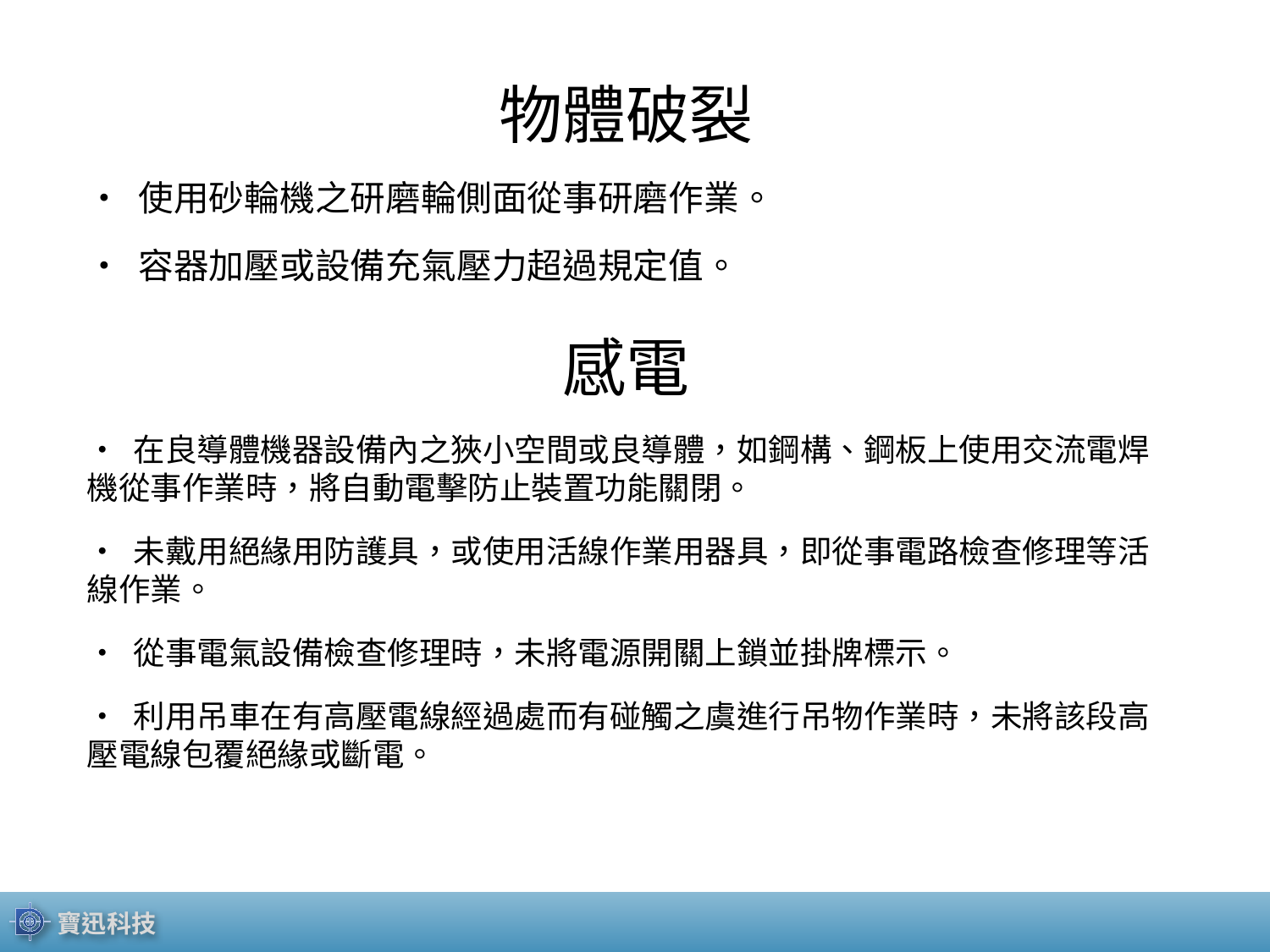

物體破裂

• 使用砂輪機之研磨輪側面從事研磨作業。

• 容器加壓或設備充氣壓力超過規定值。

感電

• 在良導體機器設備內之狹小空間或良導體，如鋼構、鋼板上使用交流電焊機從事作業時，將自動電擊防止裝置功能關閉。

• 未戴用絕緣用防護具，或使用活線作業用器具，即從事電路檢查修理等活線作業。

• 從事電氣設備檢查修理時，未將電源開關上鎖並掛牌標示。

• 利用吊車在有高壓電線經過處而有碰觸之虞進行吊物作業時，未將該段高壓電線包覆絕緣或斷電。